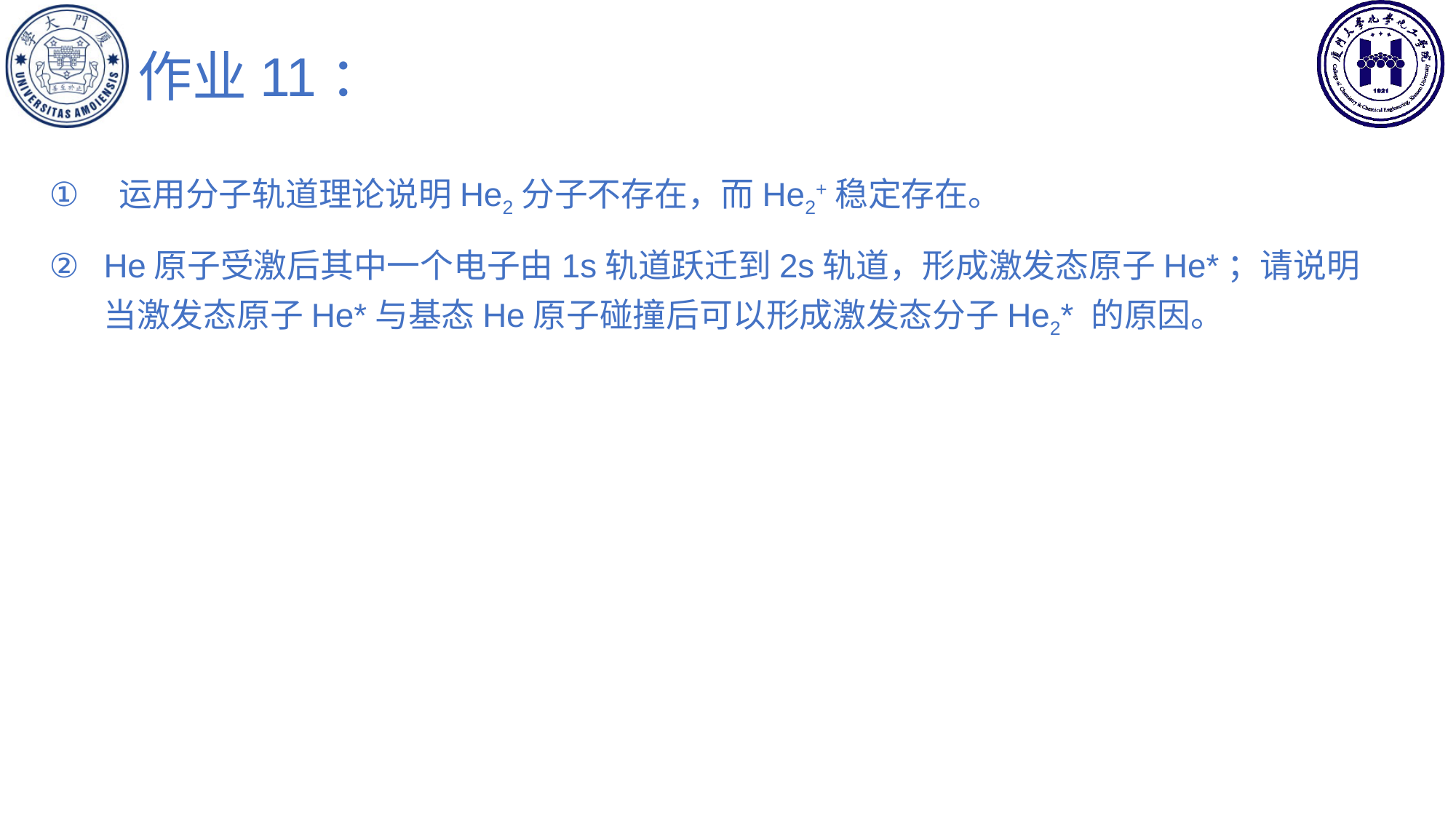

# 作业11：
 运用分子轨道理论说明He2分子不存在，而He2+稳定存在。
He原子受激后其中一个电子由1s轨道跃迁到2s轨道，形成激发态原子He*；请说明当激发态原子He*与基态He原子碰撞后可以形成激发态分子He2* 的原因。